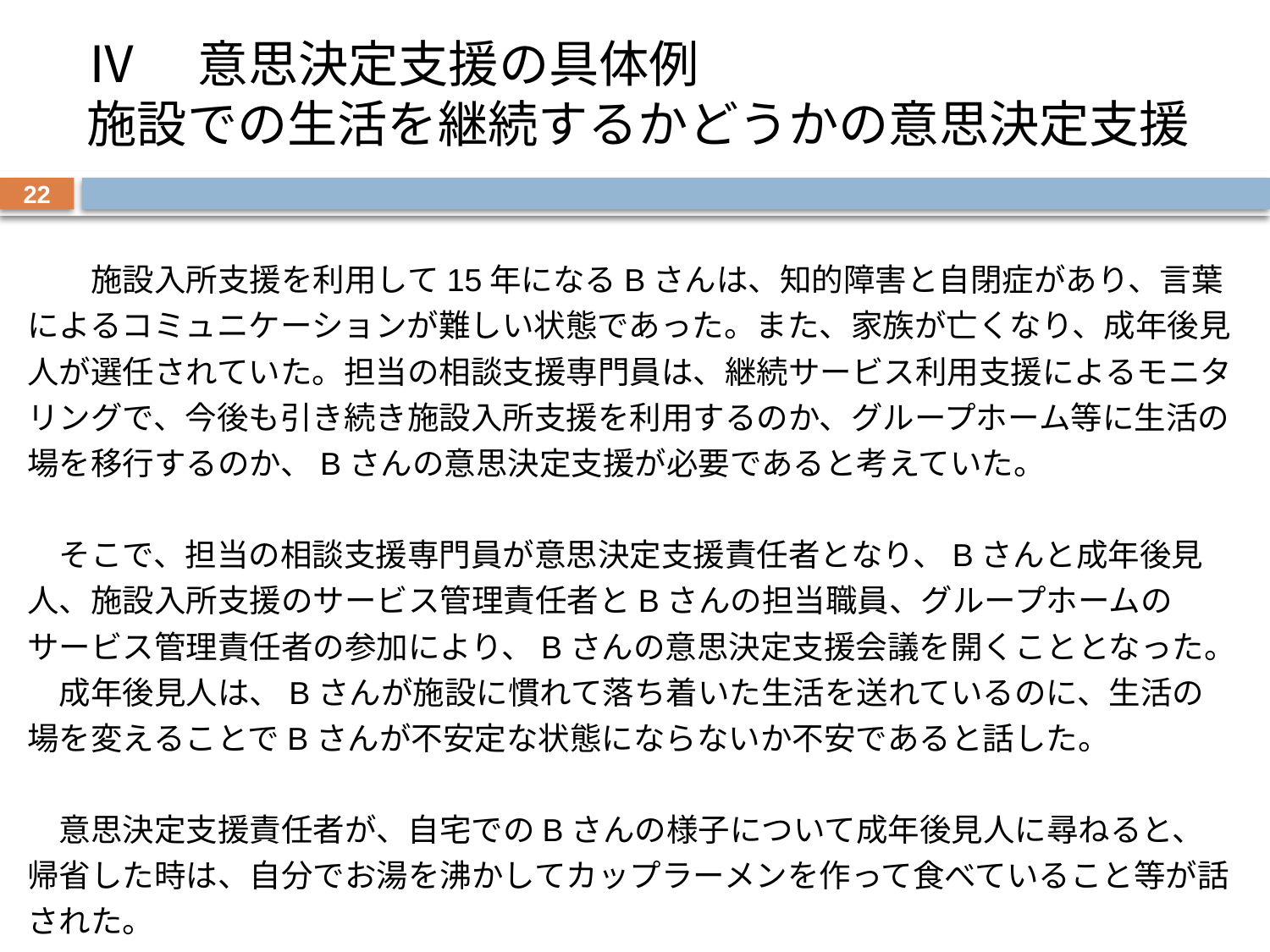

# Ⅳ　意思決定支援の具体例 施設での生活を継続するかどうかの意思決定支援
22
　　施設入所支援を利用して15年になるBさんは、知的障害と自閉症があり、言葉によるコミュニケーションが難しい状態であった。また、家族が亡くなり、成年後見人が選任されていた。担当の相談支援専門員は、継続サービス利用支援によるモニタリングで、今後も引き続き施設入所支援を利用するのか、グループホーム等に生活の場を移行するのか、Bさんの意思決定支援が必要であると考えていた。

　そこで、担当の相談支援専門員が意思決定支援責任者となり、Bさんと成年後見人、施設入所支援のサービス管理責任者とBさんの担当職員、グループホームのサービス管理責任者の参加により、Bさんの意思決定支援会議を開くこととなった。
　成年後見人は、Bさんが施設に慣れて落ち着いた生活を送れているのに、生活の場を変えることでBさんが不安定な状態にならないか不安であると話した。

　意思決定支援責任者が、自宅でのBさんの様子について成年後見人に尋ねると、帰省した時は、自分でお湯を沸かしてカップラーメンを作って食べていること等が話された。